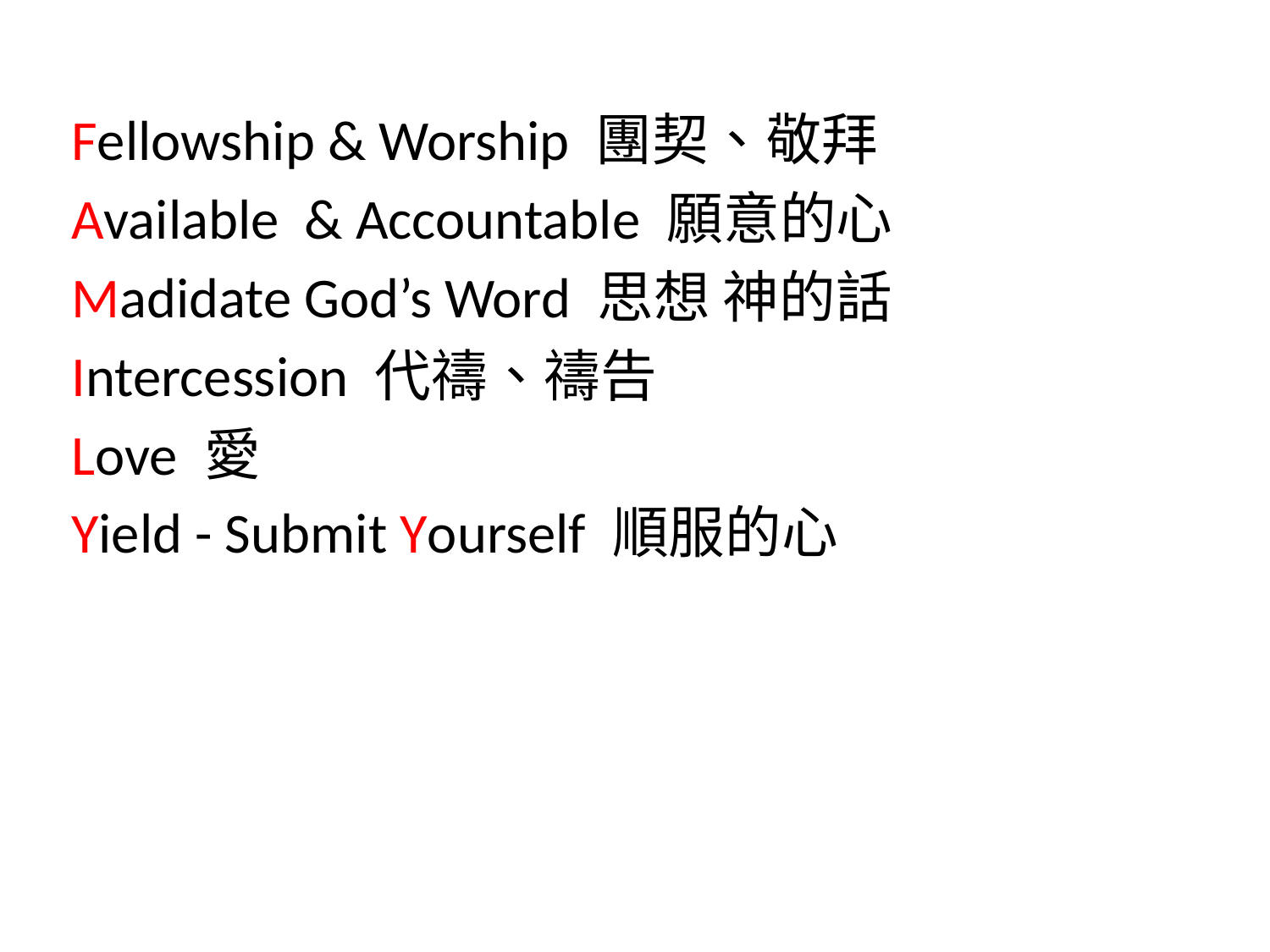

Fellowship & Worship 團契、敬拜
Available  & Accountable 願意的心
Madidate God’s Word 思想 神的話
Intercession 代禱、禱告
Love 愛
Yield - Submit Yourself 順服的心